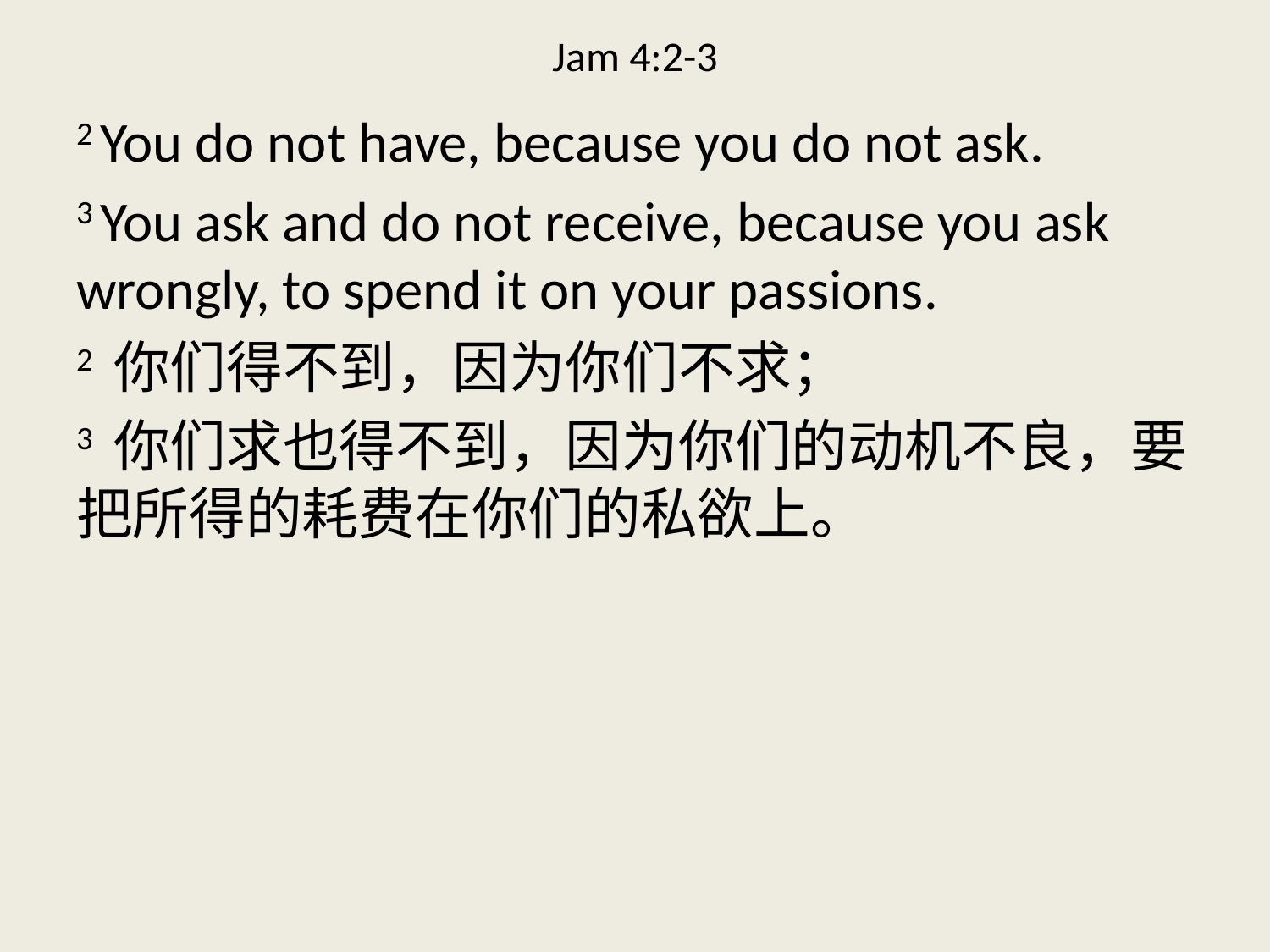

# Jam 4:2-3
2 You do not have, because you do not ask.
3 You ask and do not receive, because you ask wrongly, to spend it on your passions.
2 你们得不到，因为你们不求；
3 你们求也得不到，因为你们的动机不良，要把所得的耗费在你们的私欲上。